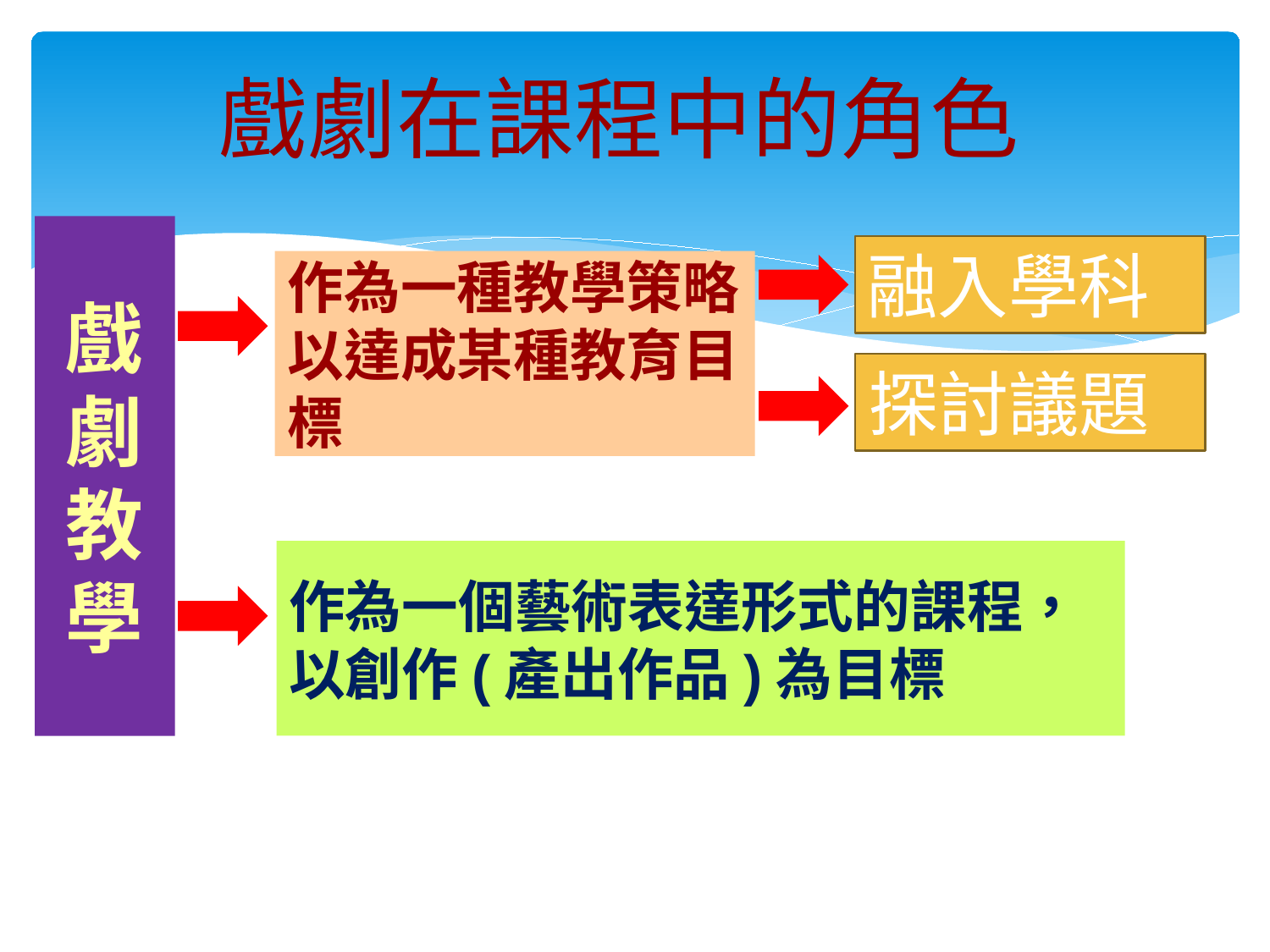

戲劇在課程中的角色
戲
劇
教
學
融入學科
作為一種教學策略
以達成某種教育目標

探討議題

作為一個藝術表達形式的課程，
以創作(產出作品)為目標